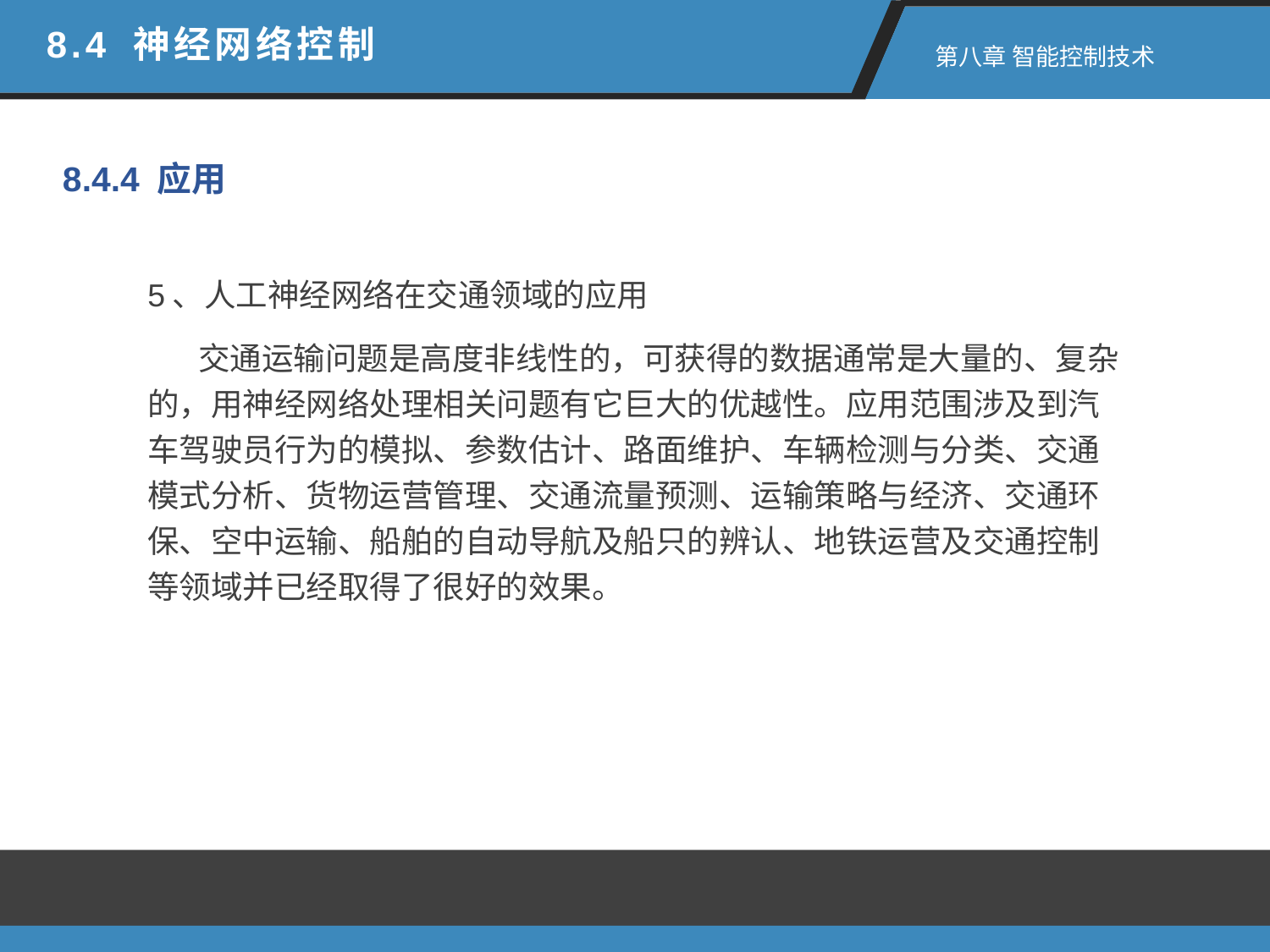

8.4 神经网络控制
  第八章 智能控制技术
8.4.4 应用
5、人工神经网络在交通领域的应用
      交通运输问题是高度非线性的，可获得的数据通常是大量的、复杂的，用神经网络处理相关问题有它巨大的优越性。应用范围涉及到汽车驾驶员行为的模拟、参数估计、路面维护、车辆检测与分类、交通模式分析、货物运营管理、交通流量预测、运输策略与经济、交通环保、空中运输、船舶的自动导航及船只的辨认、地铁运营及交通控制等领域并已经取得了很好的效果。